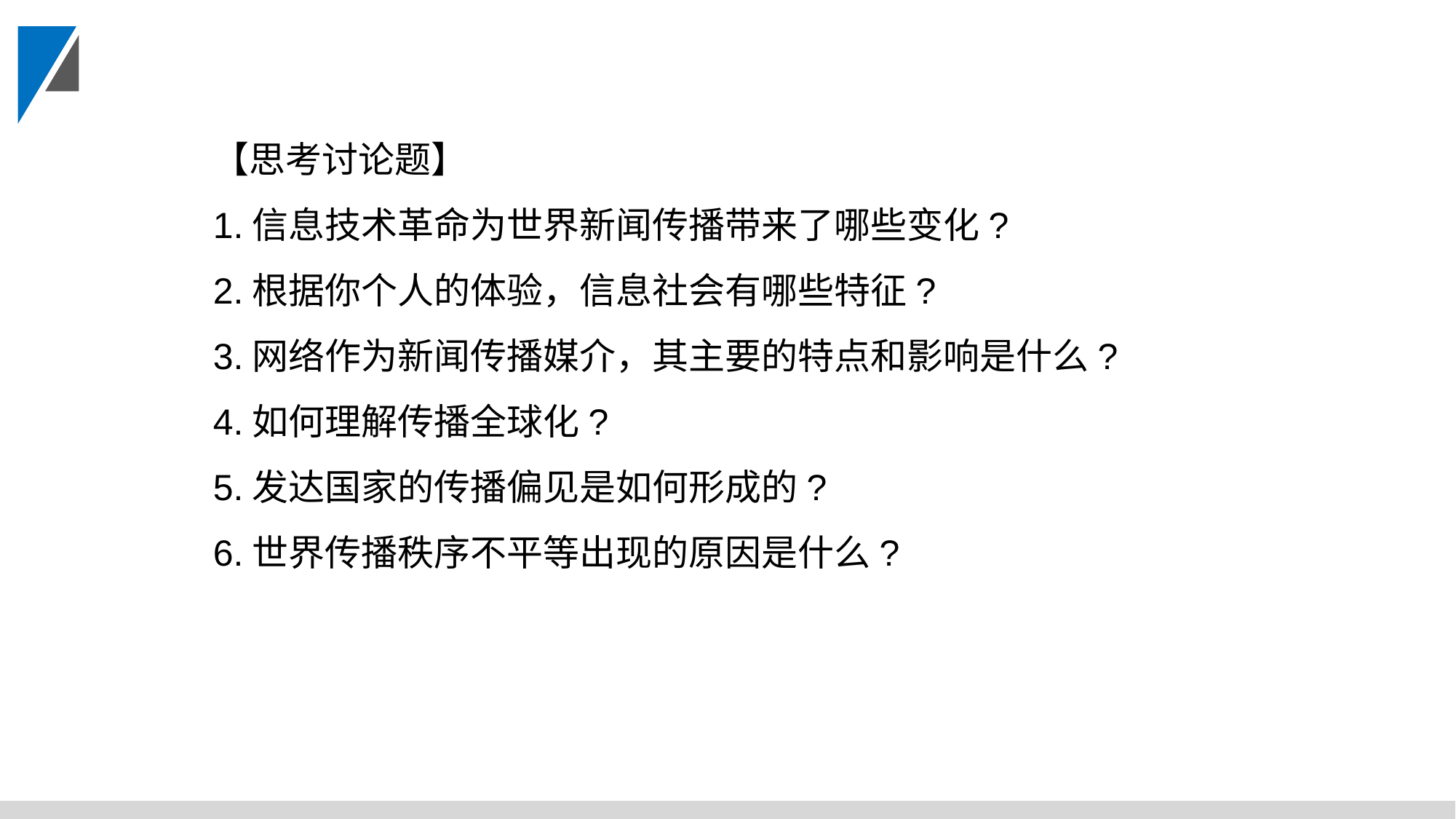

【思考讨论题】
1.信息技术革命为世界新闻传播带来了哪些变化?
2.根据你个人的体验，信息社会有哪些特征?
3.网络作为新闻传播媒介，其主要的特点和影响是什么?
4.如何理解传播全球化?
5.发达国家的传播偏见是如何形成的?
6.世界传播秩序不平等出现的原因是什么?